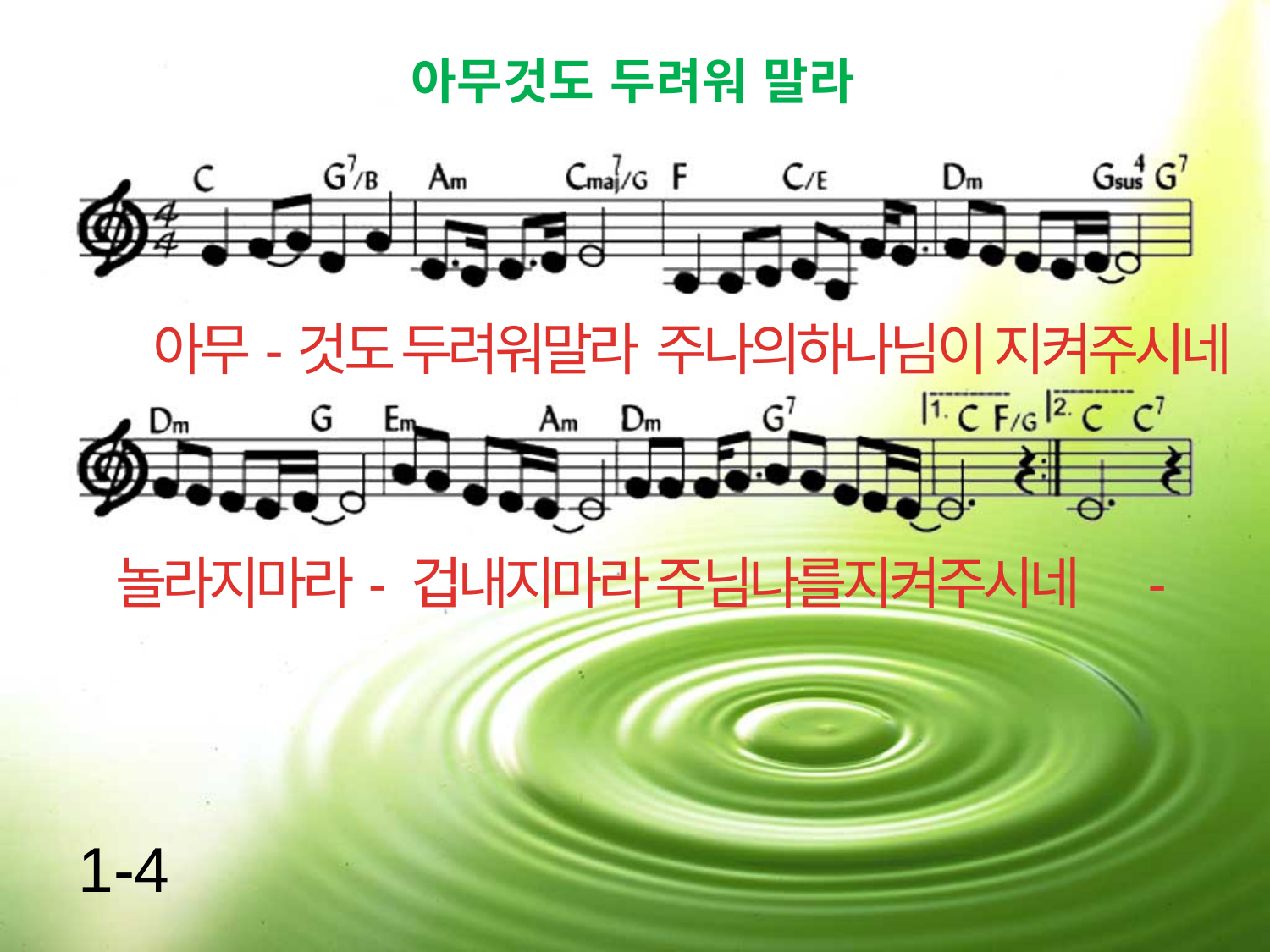

아무것도 두려워 말라
아무-것도 두려워말라  주나의하나님이 지켜주시네
놀라지마라- 겁내지마라 주님나를지켜주시네     -
1-4